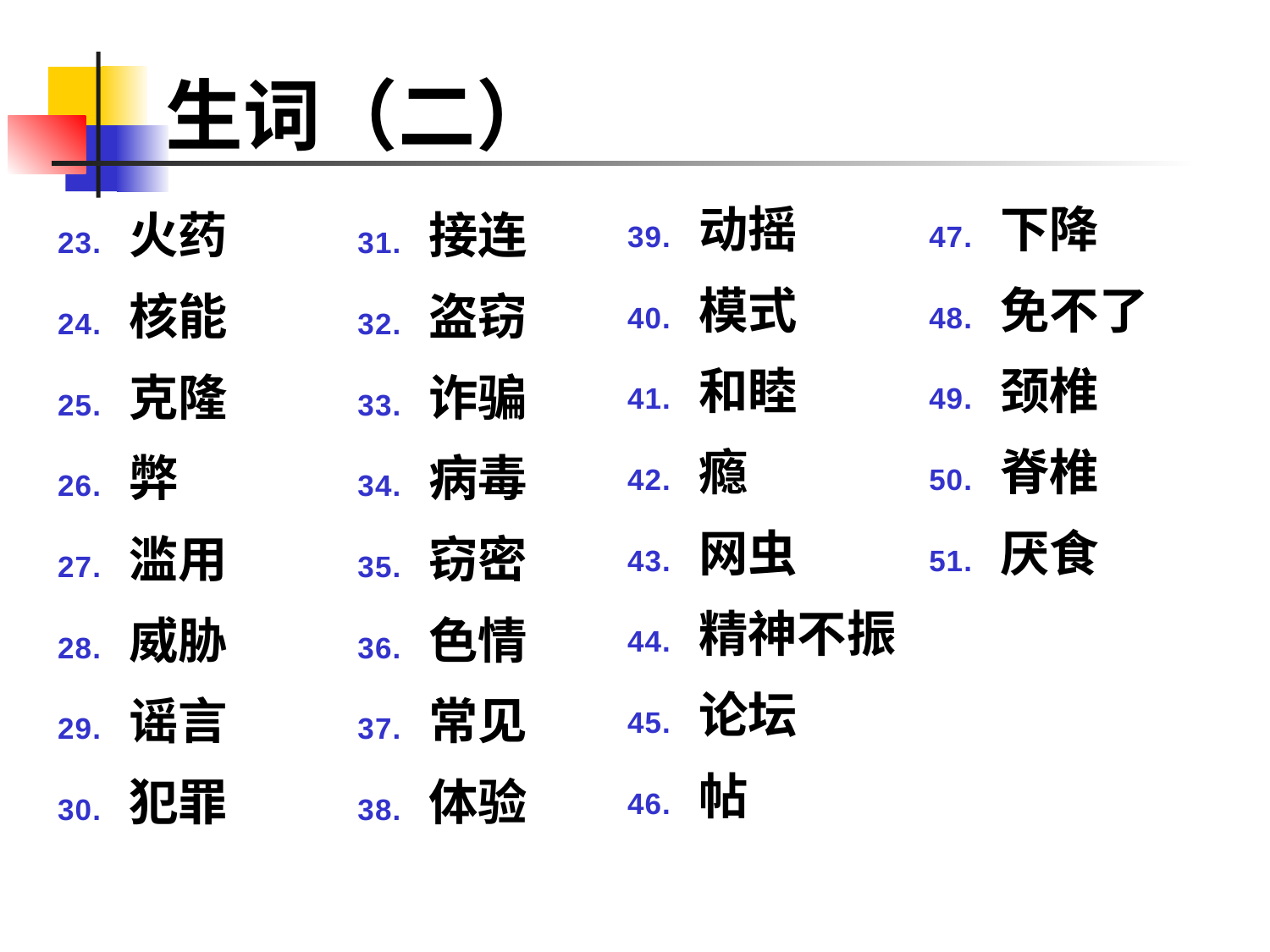

# 生词（二）
动摇
模式
和睦
瘾
网虫
精神不振
论坛
帖
下降
免不了
颈椎
脊椎
厌食
火药
核能
克隆
弊
滥用
威胁
谣言
犯罪
接连
盗窃
诈骗
病毒
窃密
色情
常见
体验